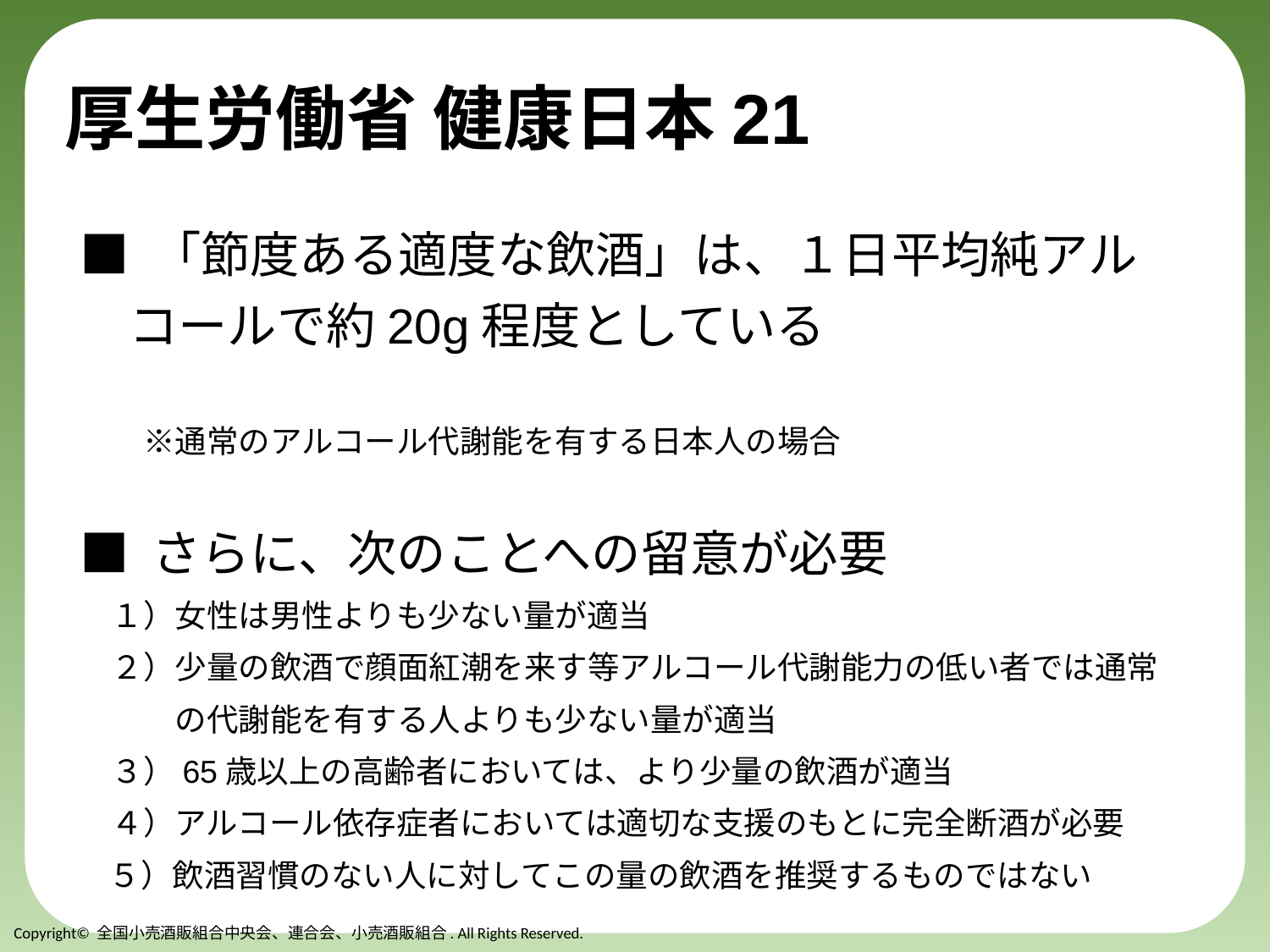

# 厚生労働省 健康日本21
■ 「節度ある適度な飲酒」は、１日平均純アル
　コールで約20g程度としている
　　※通常のアルコール代謝能を有する日本人の場合

■ さらに、次のことへの留意が必要
　１）女性は男性よりも少ない量が適当
　２）少量の飲酒で顔面紅潮を来す等アルコール代謝能力の低い者では通常
　　　の代謝能を有する人よりも少ない量が適当
　３）65歳以上の高齢者においては、より少量の飲酒が適当
　４）アルコール依存症者においては適切な支援のもとに完全断酒が必要
   ５）飲酒習慣のない人に対してこの量の飲酒を推奨するものではない
Copyright© 全国小売酒販組合中央会、連合会、小売酒販組合. All Rights Reserved.